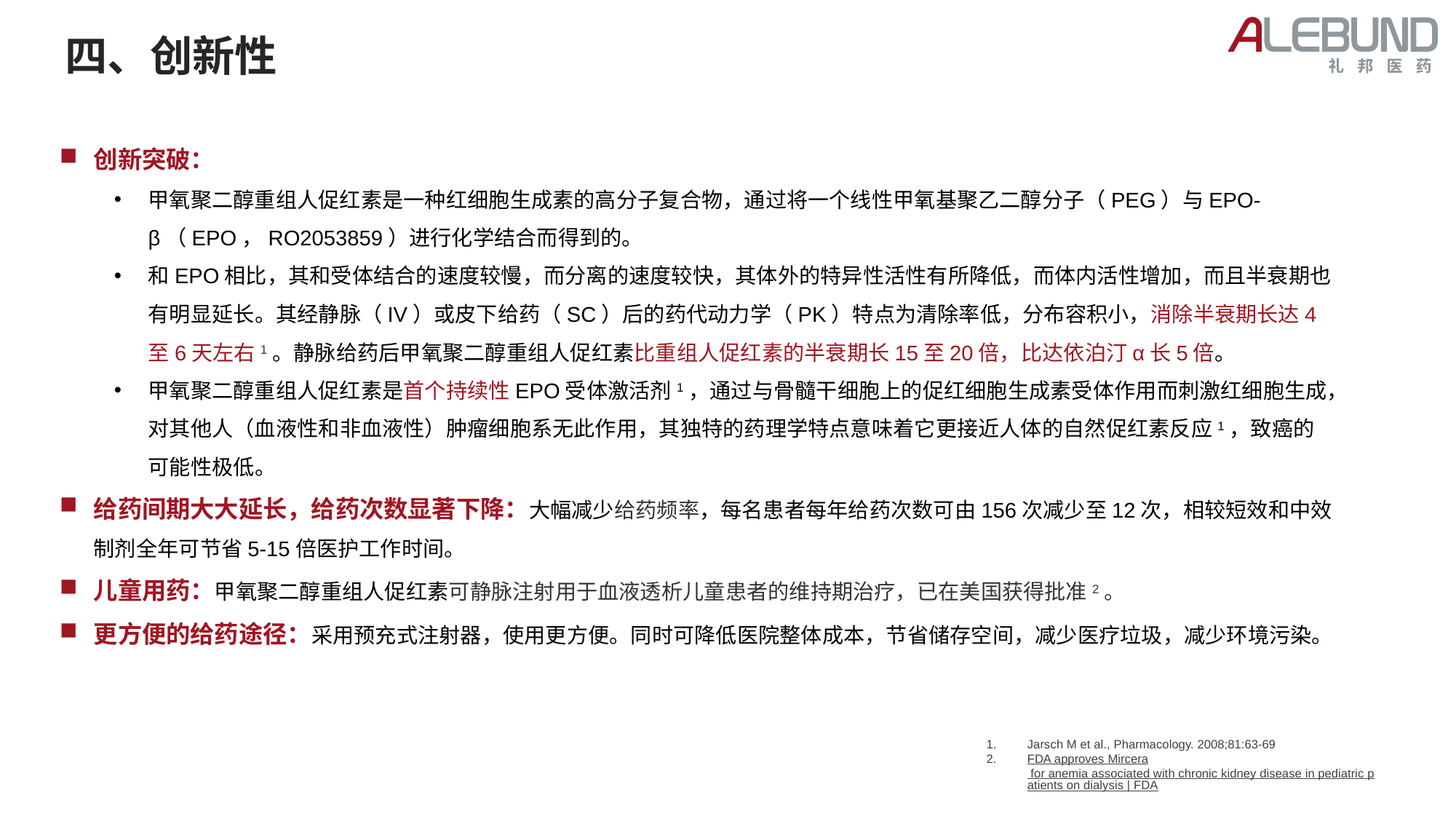

四、创新性
创新突破：
甲氧聚二醇重组人促红素是一种红细胞生成素的高分子复合物，通过将一个线性甲氧基聚乙二醇分子（PEG）与EPO-β（EPO，RO2053859）进行化学结合而得到的。
和EPO相比，其和受体结合的速度较慢，而分离的速度较快，其体外的特异性活性有所降低，而体内活性增加，而且半衰期也有明显延长。其经静脉（IV）或皮下给药（SC）后的药代动力学（PK）特点为清除率低，分布容积小，消除半衰期长达4至6天左右1。静脉给药后甲氧聚二醇重组人促红素比重组人促红素的半衰期长15至20倍，比达依泊汀α长5倍。
甲氧聚二醇重组人促红素是首个持续性EPO受体激活剂1，通过与骨髓干细胞上的促红细胞生成素受体作用而刺激红细胞生成，对其他人（血液性和非血液性）肿瘤细胞系无此作用，其独特的药理学特点意味着它更接近人体的自然促红素反应1，致癌的可能性极低。
给药间期大大延长，给药次数显著下降：大幅减少给药频率，每名患者每年给药次数可由156次减少至12次，相较短效和中效制剂全年可节省5-15倍医护工作时间。
儿童用药：甲氧聚二醇重组人促红素可静脉注射用于血液透析儿童患者的维持期治疗，已在美国获得批准2。
更方便的给药途径：采用预充式注射器，使用更方便。同时可降低医院整体成本，节省储存空间，减少医疗垃圾，减少环境污染。

Jarsch M et al., Pharmacology. 2008;81:63-69
FDA approves Mircera for anemia associated with chronic kidney disease in pediatric patients on dialysis | FDA